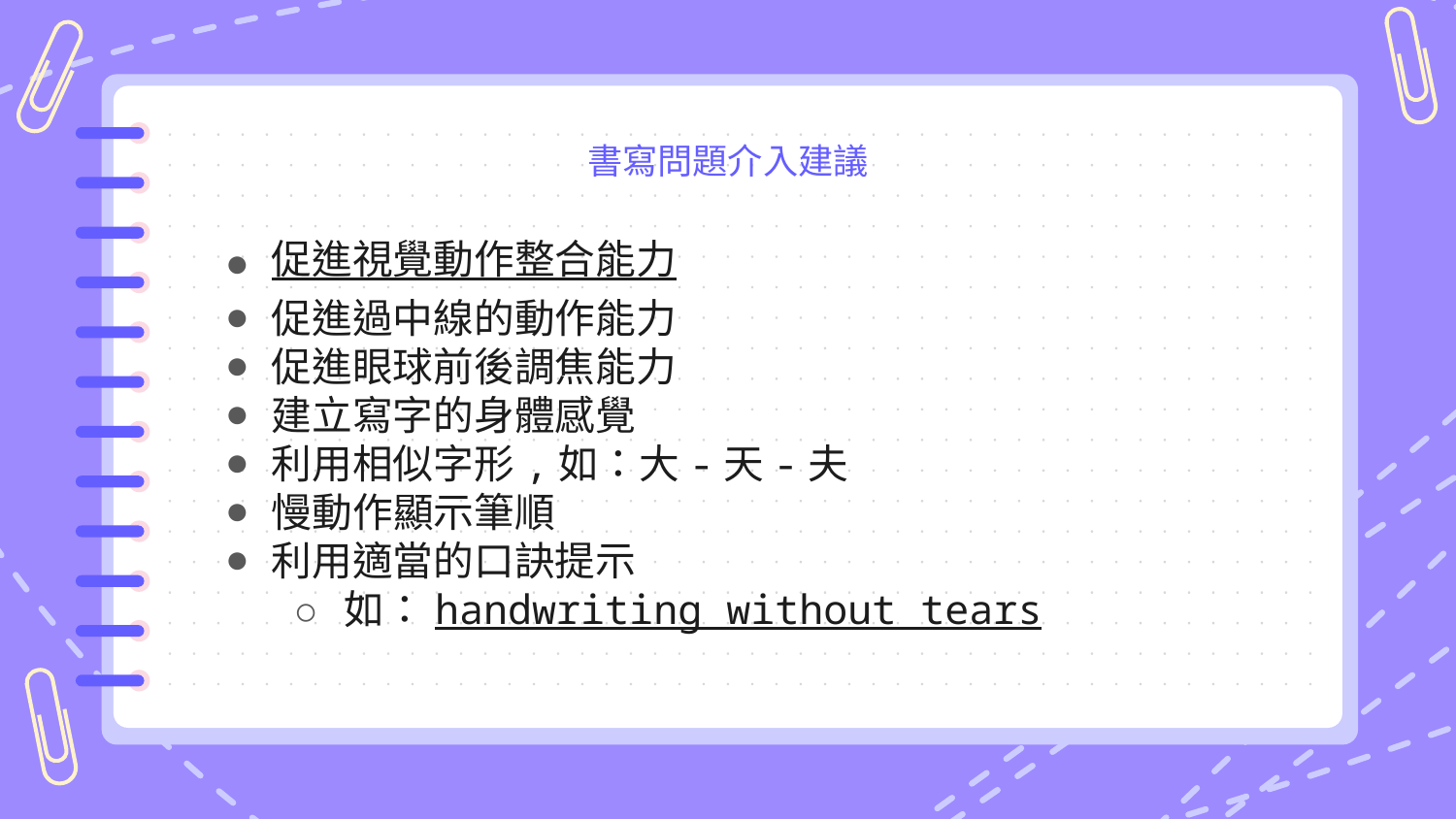

# 書寫問題介入建議
促進視覺動作整合能力
促進過中線的動作能力
促進眼球前後調焦能力
建立寫字的身體感覺
利用相似字形,如：大-天-夫
慢動作顯示筆順
利用適當的口訣提示
如：handwriting without tears